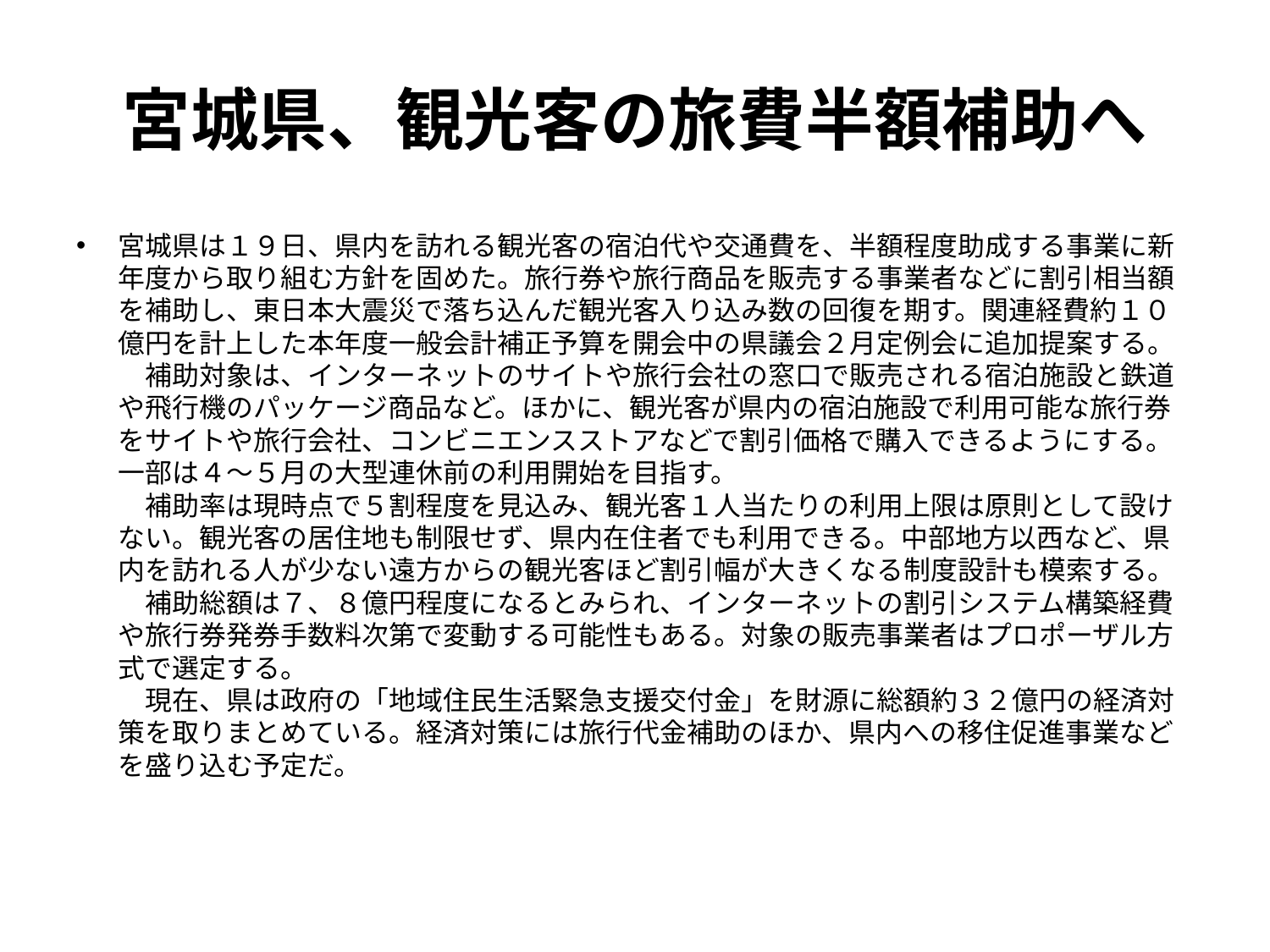

# 宮城県、観光客の旅費半額補助へ
宮城県は１９日、県内を訪れる観光客の宿泊代や交通費を、半額程度助成する事業に新年度から取り組む方針を固めた。旅行券や旅行商品を販売する事業者などに割引相当額を補助し、東日本大震災で落ち込んだ観光客入り込み数の回復を期す。関連経費約１０億円を計上した本年度一般会計補正予算を開会中の県議会２月定例会に追加提案する。
　補助対象は、インターネットのサイトや旅行会社の窓口で販売される宿泊施設と鉄道や飛行機のパッケージ商品など。ほかに、観光客が県内の宿泊施設で利用可能な旅行券をサイトや旅行会社、コンビニエンスストアなどで割引価格で購入できるようにする。一部は４～５月の大型連休前の利用開始を目指す。
　補助率は現時点で５割程度を見込み、観光客１人当たりの利用上限は原則として設けない。観光客の居住地も制限せず、県内在住者でも利用できる。中部地方以西など、県内を訪れる人が少ない遠方からの観光客ほど割引幅が大きくなる制度設計も模索する。
　補助総額は７、８億円程度になるとみられ、インターネットの割引システム構築経費や旅行券発券手数料次第で変動する可能性もある。対象の販売事業者はプロポーザル方式で選定する。
　現在、県は政府の「地域住民生活緊急支援交付金」を財源に総額約３２億円の経済対策を取りまとめている。経済対策には旅行代金補助のほか、県内への移住促進事業などを盛り込む予定だ。